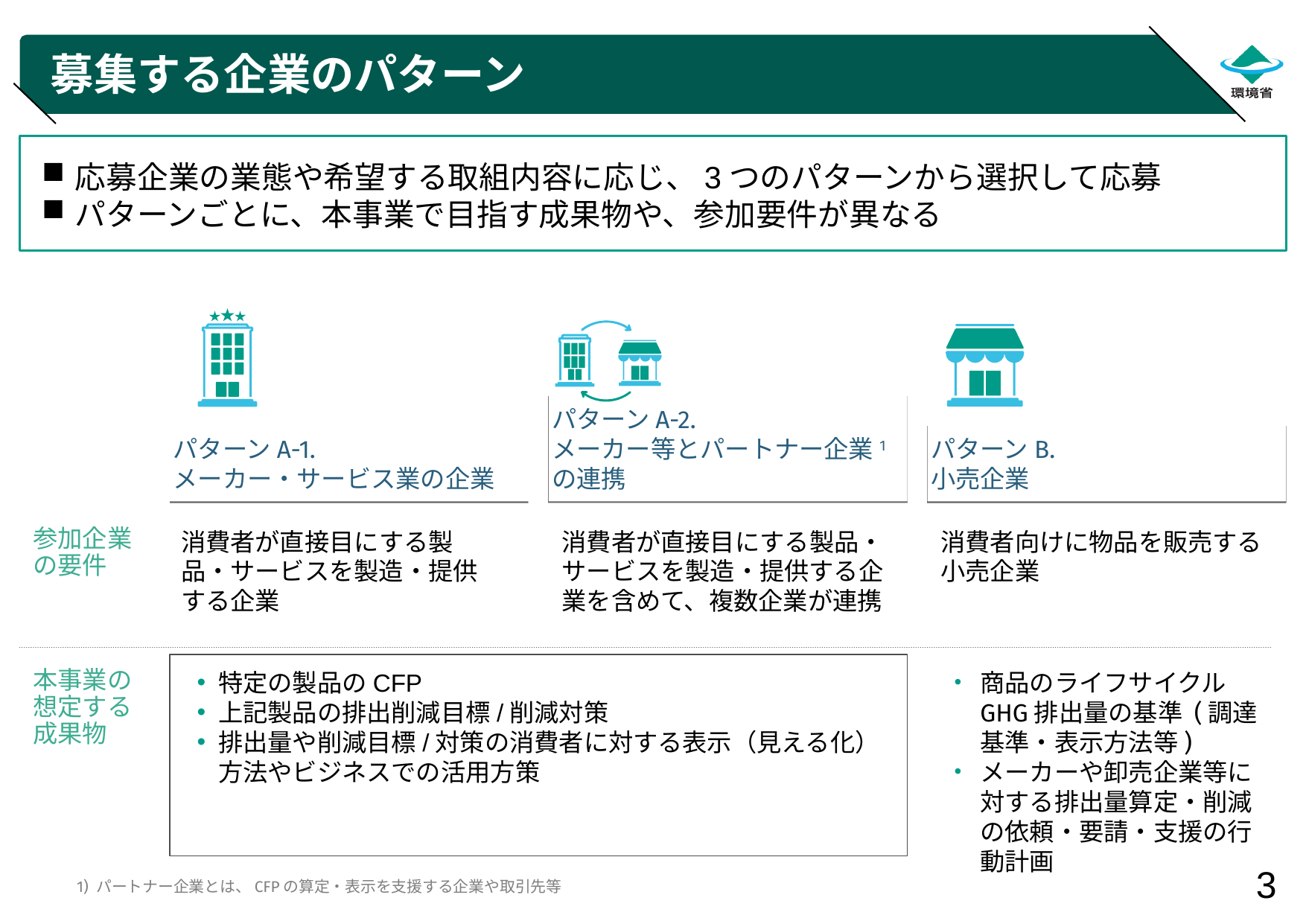

# 募集する企業のパターン
応募企業の業態や希望する取組内容に応じ、3つのパターンから選択して応募
パターンごとに、本事業で目指す成果物や、参加要件が異なる

パターンA-1.
メーカー・サービス業の企業
パターンA-2.
メーカー等とパートナー企業1の連携
パターンB.
小売企業
参加企業の要件
消費者が直接目にする製品・サービスを製造・提供する企業
消費者が直接目にする製品・サービスを製造・提供する企業を含めて、複数企業が連携
消費者向けに物品を販売する小売企業
本事業の想定する
成果物
特定の製品のCFP
上記製品の排出削減目標/削減対策
排出量や削減目標/対策の消費者に対する表示（見える化）方法やビジネスでの活用方策
商品のライフサイクルGHG排出量の基準 (調達基準・表示方法等)
メーカーや卸売企業等に対する排出量算定・削減の依頼・要請・支援の行動計画
1) パートナー企業とは、CFPの算定・表示を支援する企業や取引先等